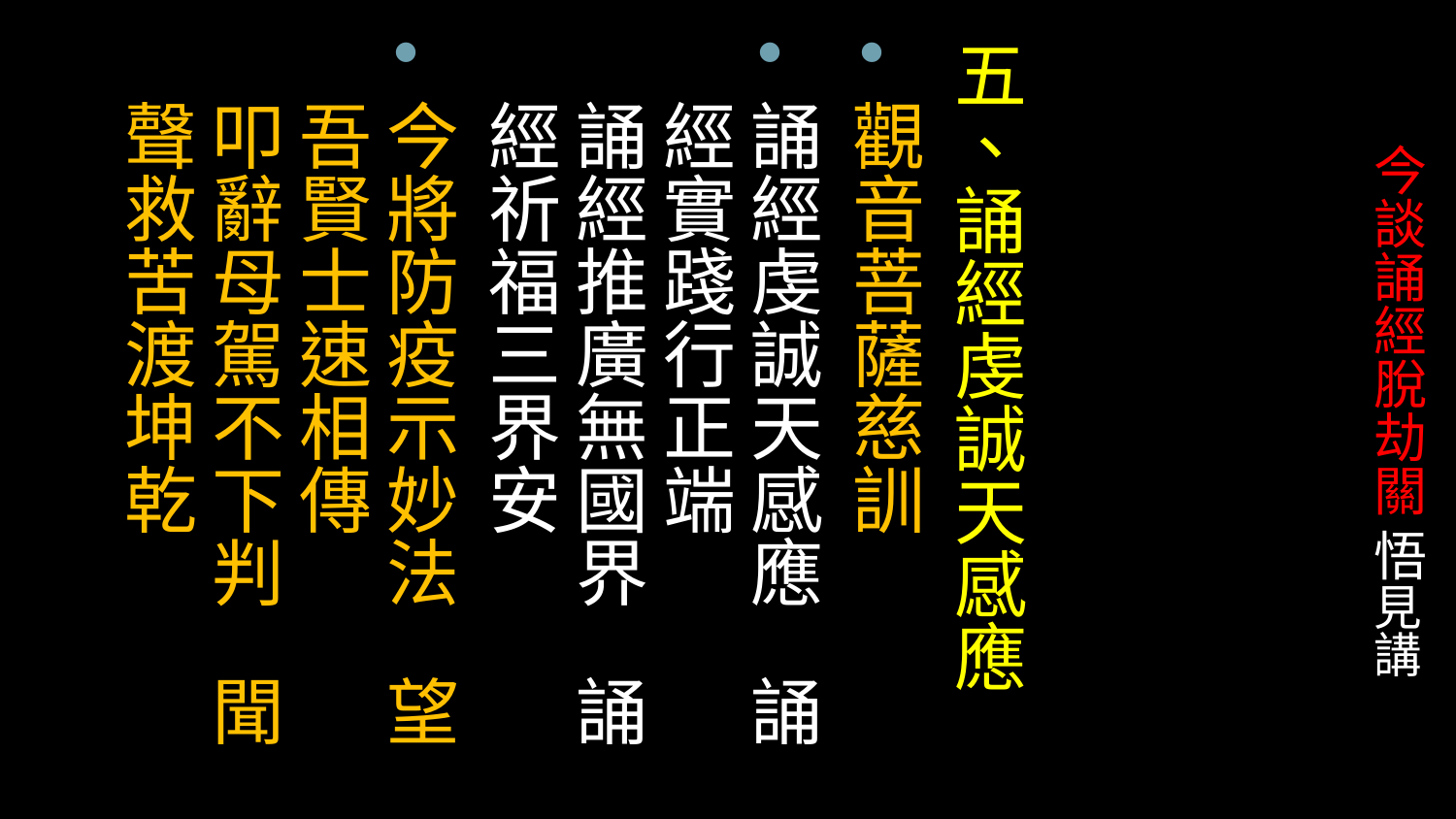

五、誦經虔誠天感應
觀音菩薩慈訓
誦經虔誠天感應    誦經實踐行正端
誦經推廣無國界    誦經祈福三界安
今將防疫示妙法    望吾賢士速相傳
叩辭母駕不下判    聞聲救苦渡坤乾

# 今談誦經脫劫關 悟見講